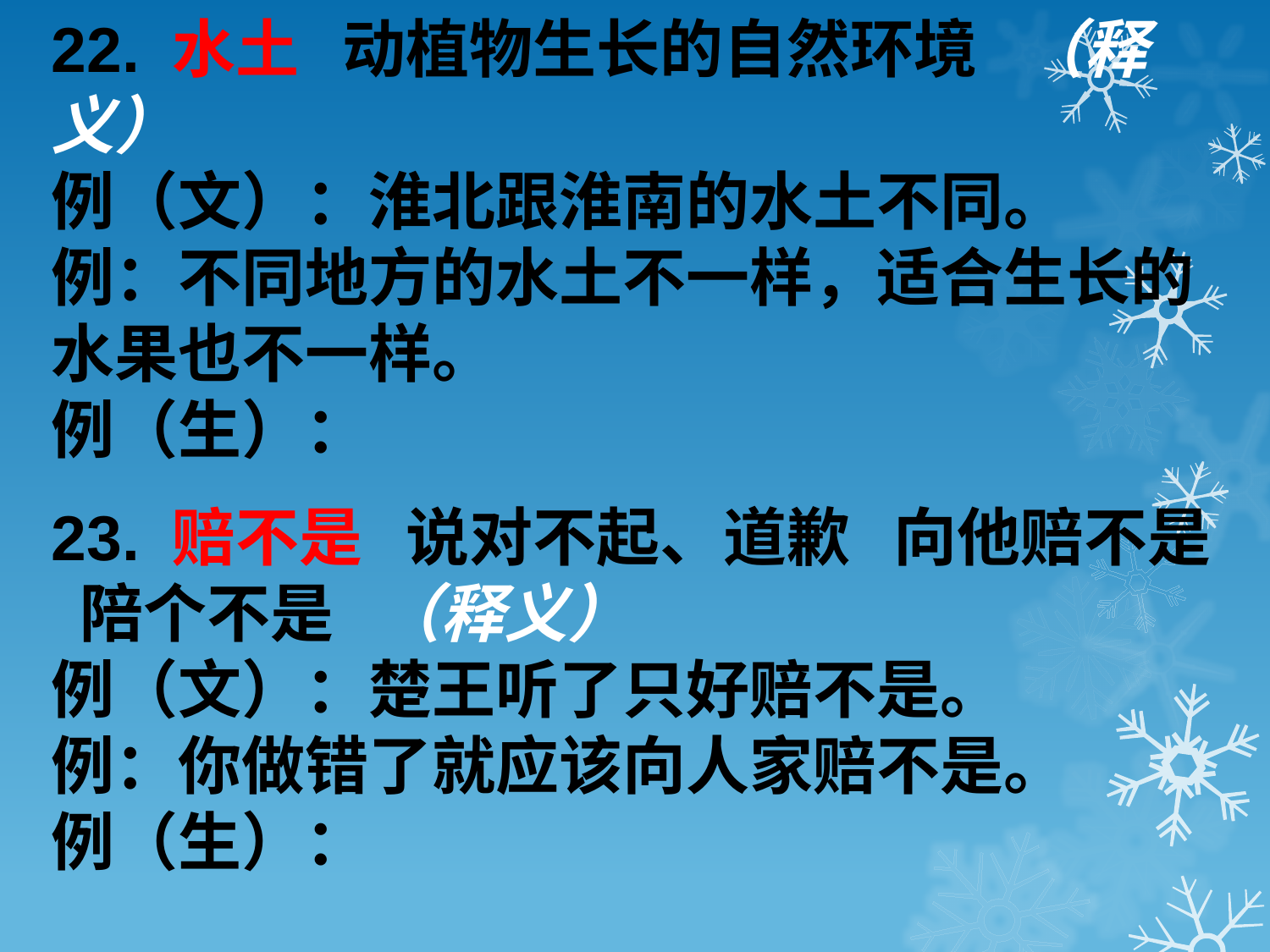

22. 水土   动植物生长的自然环境   （释义）
例（文）：淮北跟淮南的水土不同。
例：不同地方的水土不一样，适合生长的水果也不一样。
例（生）：
23. 赔不是   说对不起、道歉   向他赔不是   陪个不是   （释义）
例（文）：楚王听了只好赔不是。
例：你做错了就应该向人家赔不是。
例（生）：